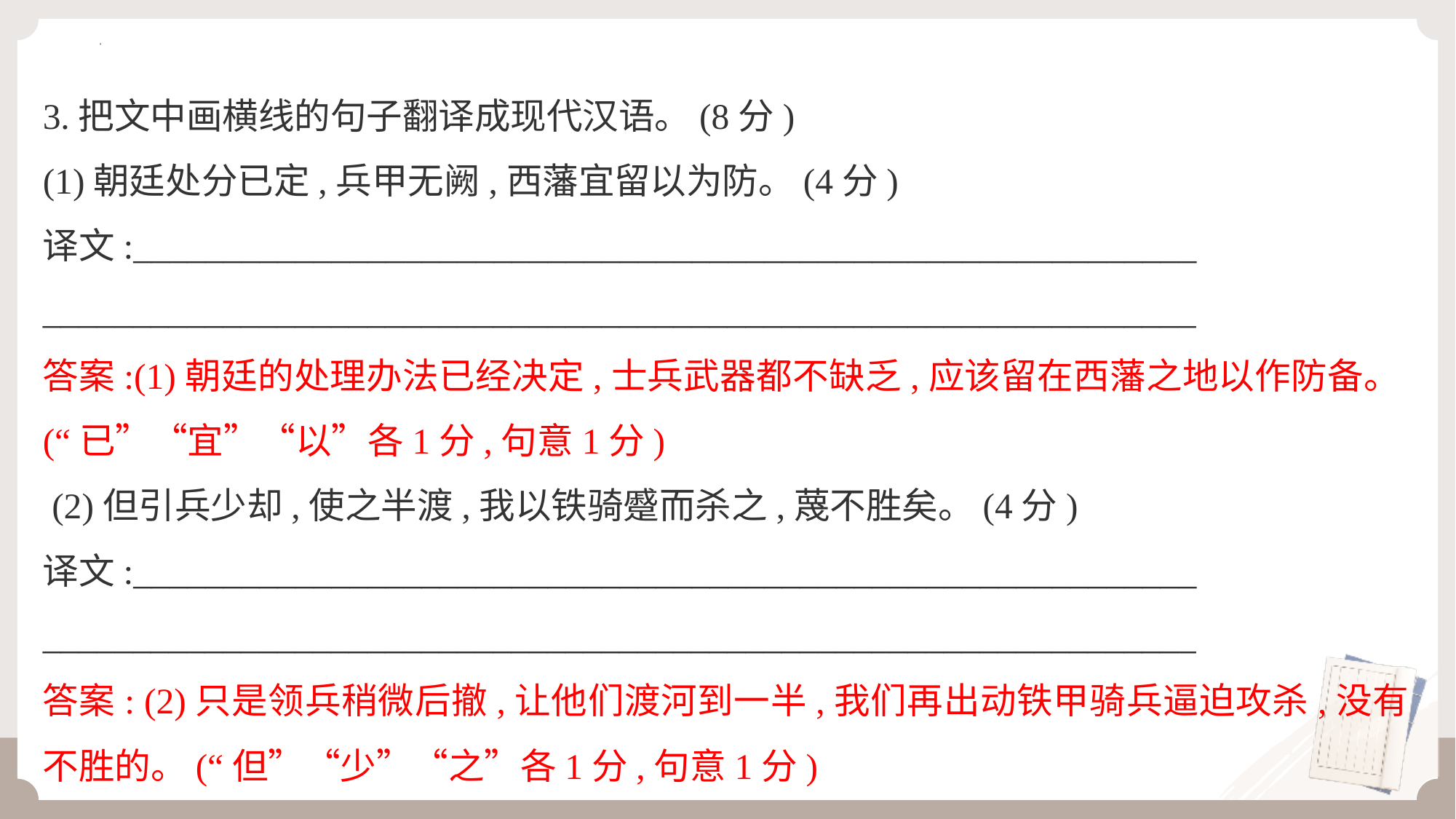

3.把文中画横线的句子翻译成现代汉语。(8分)
(1)朝廷处分已定,兵甲无阙,西藩宜留以为防。(4分)
译文:___________________________________________________________
________________________________________________________________
答案:(1)朝廷的处理办法已经决定,士兵武器都不缺乏,应该留在西藩之地以作防备。(“已”“宜”“以”各1分,句意1分)
 (2)但引兵少却,使之半渡,我以铁骑蹙而杀之,蔑不胜矣。(4分)
译文:___________________________________________________________
________________________________________________________________
答案: (2)只是领兵稍微后撤,让他们渡河到一半,我们再出动铁甲骑兵逼迫攻杀,没有不胜的。(“但”“少”“之”各1分,句意1分)